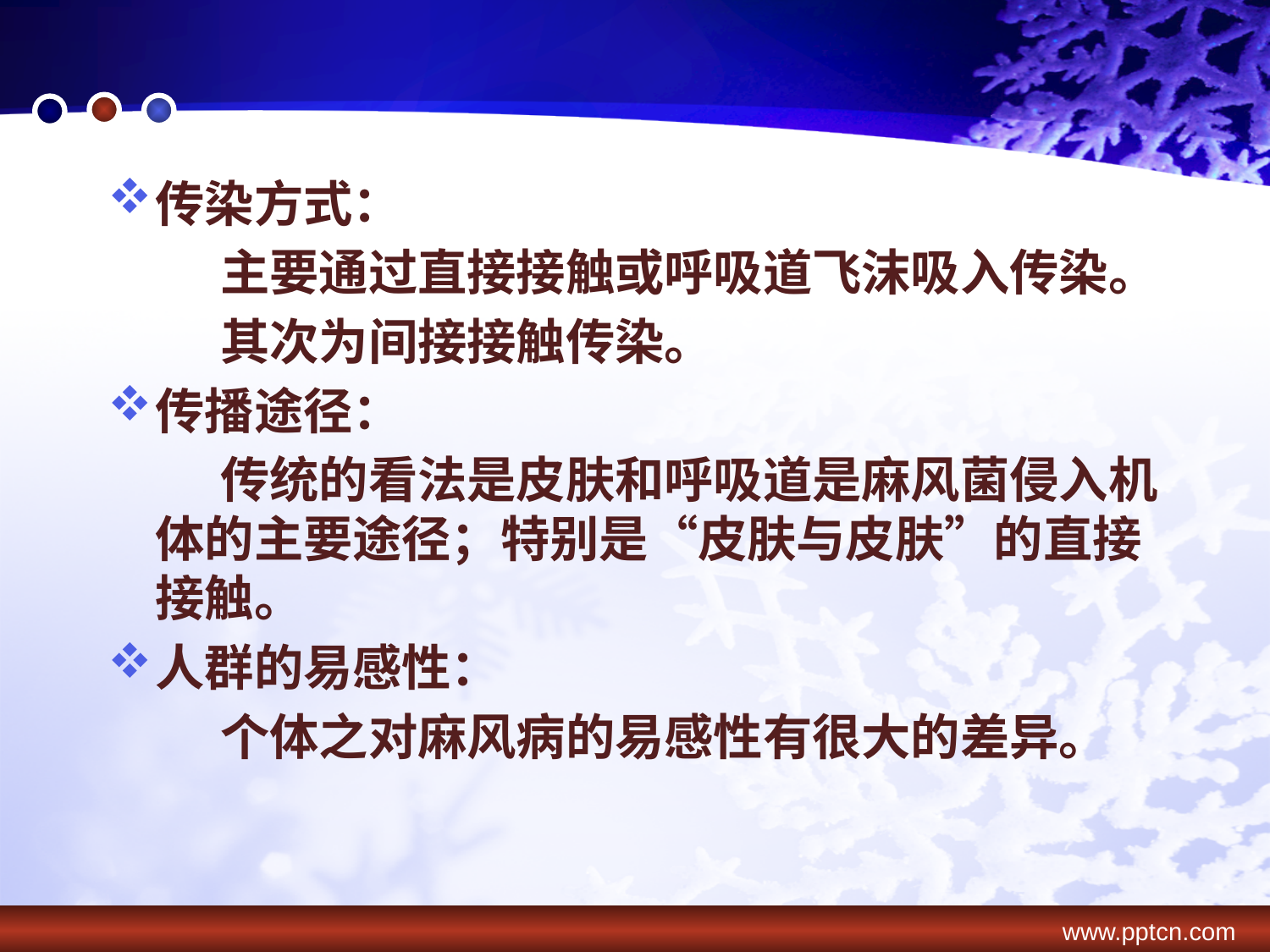

#
传染方式：
         主要通过直接接触或呼吸道飞沫吸入传染。
         其次为间接接触传染。
传播途径：
         传统的看法是皮肤和呼吸道是麻风菌侵入机体的主要途径；特别是“皮肤与皮肤”的直接接触。
人群的易感性：
         个体之对麻风病的易感性有很大的差异。
www.pptcn.com